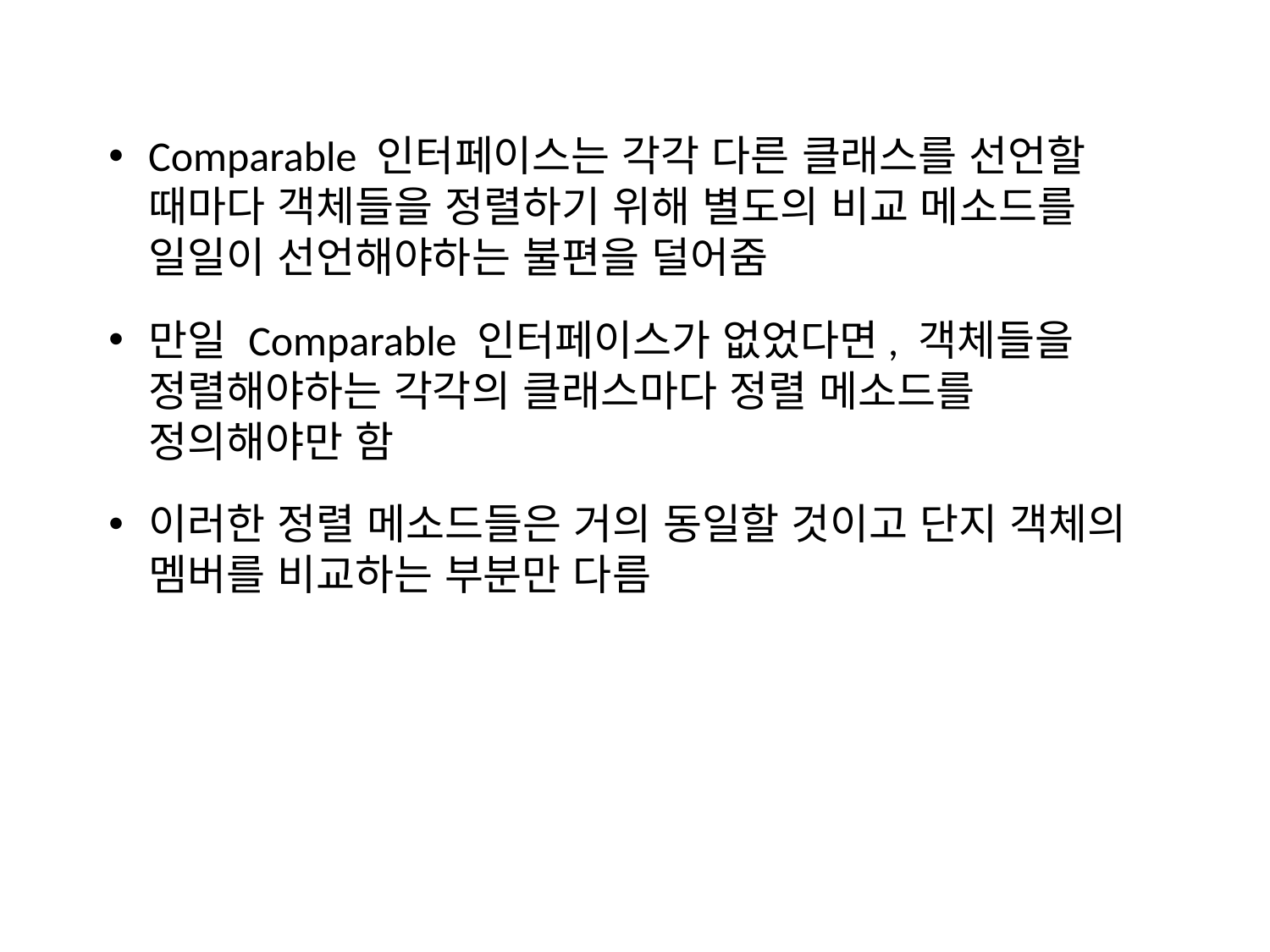

Comparable 인터페이스는 각각 다른 클래스를 선언할 때마다 객체들을 정렬하기 위해 별도의 비교 메소드를 일일이 선언해야하는 불편을 덜어줌
만일 Comparable 인터페이스가 없었다면, 객체들을 정렬해야하는 각각의 클래스마다 정렬 메소드를 정의해야만 함
이러한 정렬 메소드들은 거의 동일할 것이고 단지 객체의 멤버를 비교하는 부분만 다름